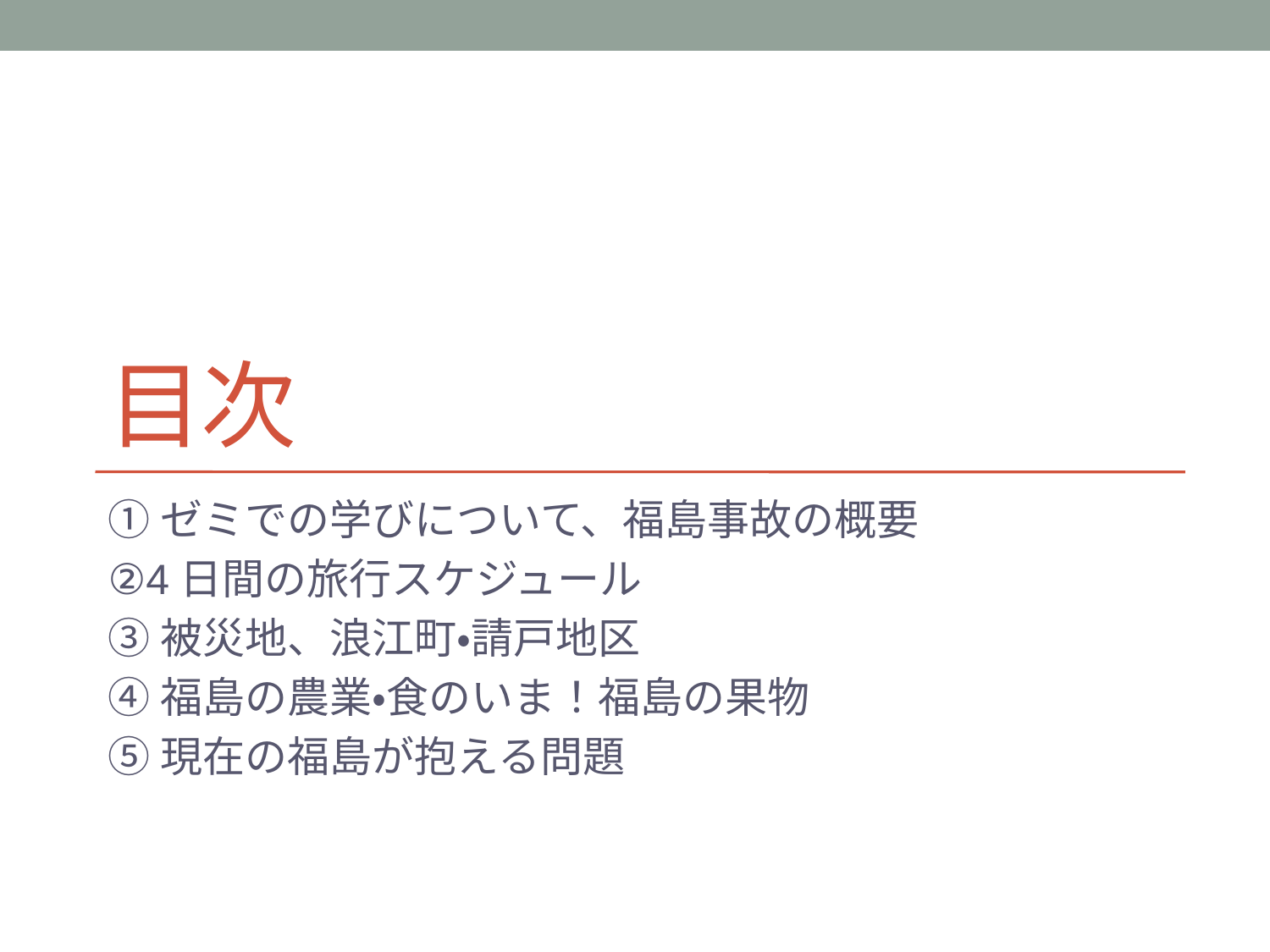

# 目次
①ゼミでの学びについて、福島事故の概要
②4日間の旅行スケジュール
③被災地、浪江町・請戸地区
④福島の農業・食のいま！福島の果物
⑤現在の福島が抱える問題